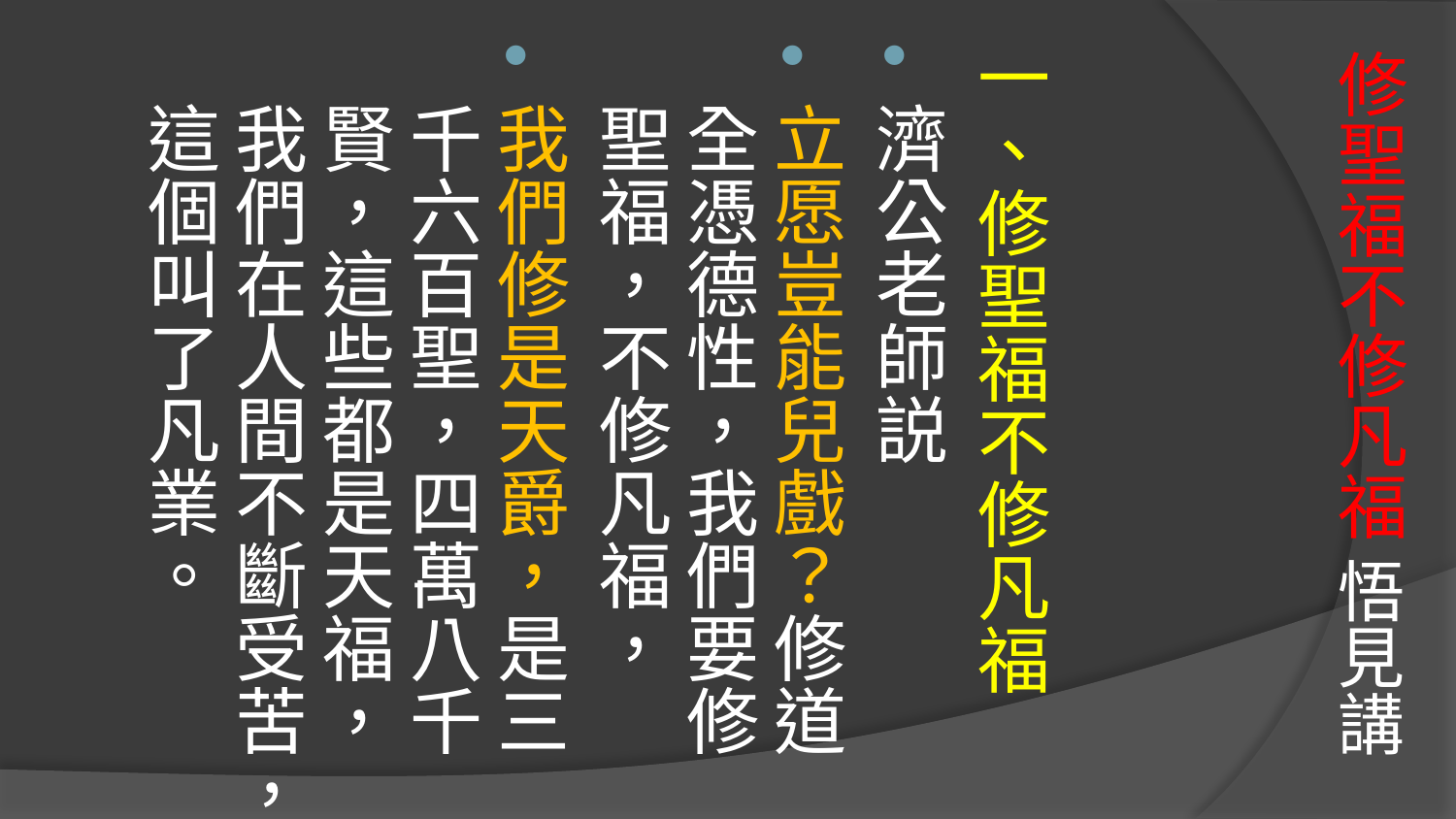

# 修聖福不修凡福 悟見講
一、修聖福不修凡福
濟公老師説
立愿豈能兒戲？修道全憑德性，我們要修聖福，不修凡福，
我們修是天爵，是三千六百聖，四萬八千賢，這些都是天福，我們在人間不斷受苦，這個叫了凡業。